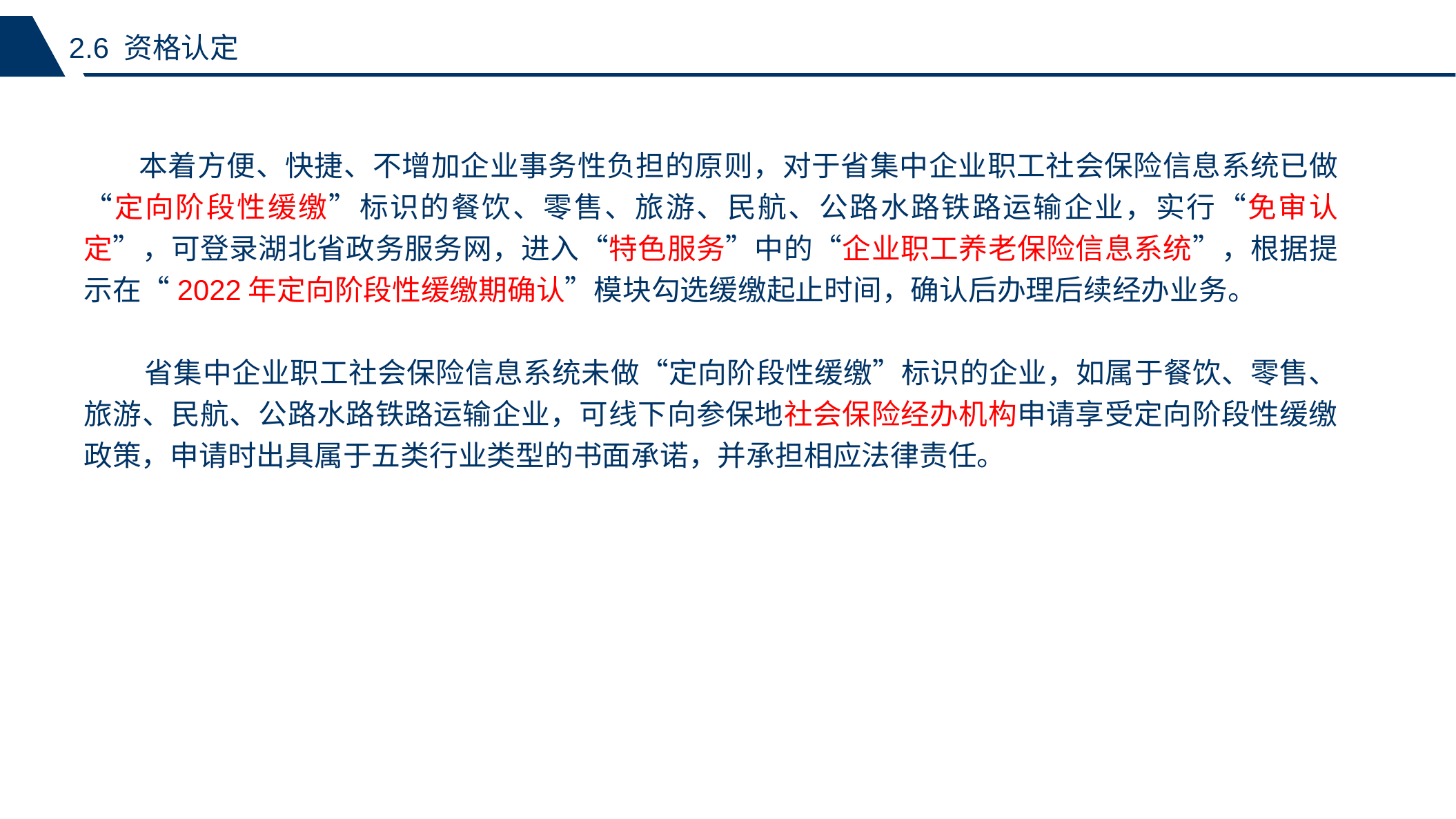

2.6 资格认定

       本着方便、快捷、不增加企业事务性负担的原则，对于省集中企业职工社会保险信息系统已做“定向阶段性缓缴”标识的餐饮、零售、旅游、民航、公路水路铁路运输企业，实行“免审认定”，可登录湖北省政务服务网，进入“特色服务”中的“企业职工养老保险信息系统”，根据提示在“2022年定向阶段性缓缴期确认”模块勾选缓缴起止时间，确认后办理后续经办业务。

        省集中企业职工社会保险信息系统未做“定向阶段性缓缴”标识的企业，如属于餐饮、零售、旅游、民航、公路水路铁路运输企业，可线下向参保地社会保险经办机构申请享受定向阶段性缓缴政策，申请时出具属于五类行业类型的书面承诺，并承担相应法律责任。